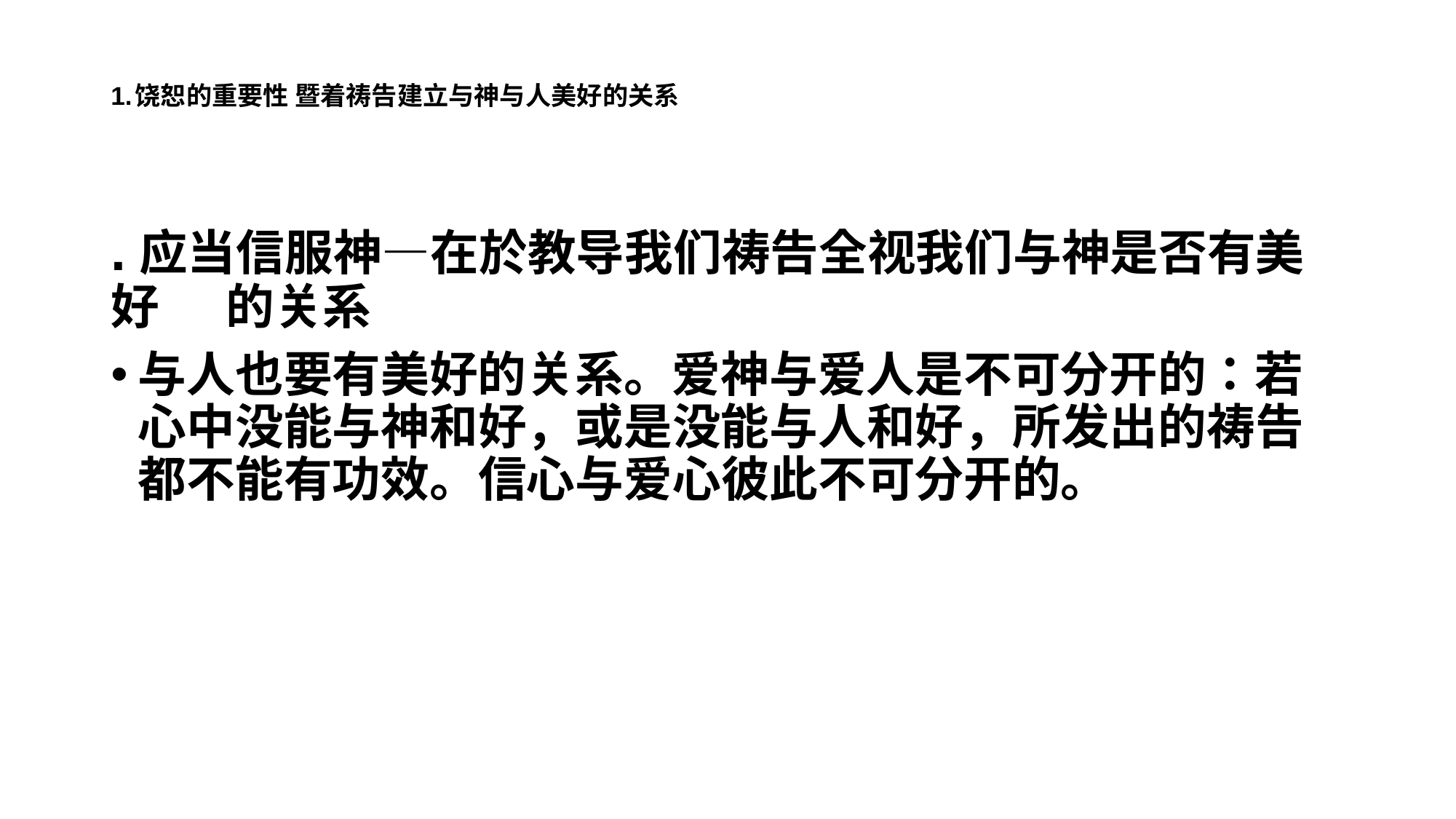

# 1.饶恕的重要性 暨着祷告建立与神与人美好的关系
.应当信服神—在於教导我们祷告全视我们与神是否有美好      的关系
与人也要有美好的关系。爱神与爱人是不可分开的：若心中没能与神和好，或是没能与人和好，所发出的祷告都不能有功效。信心与爱心彼此不可分开的。